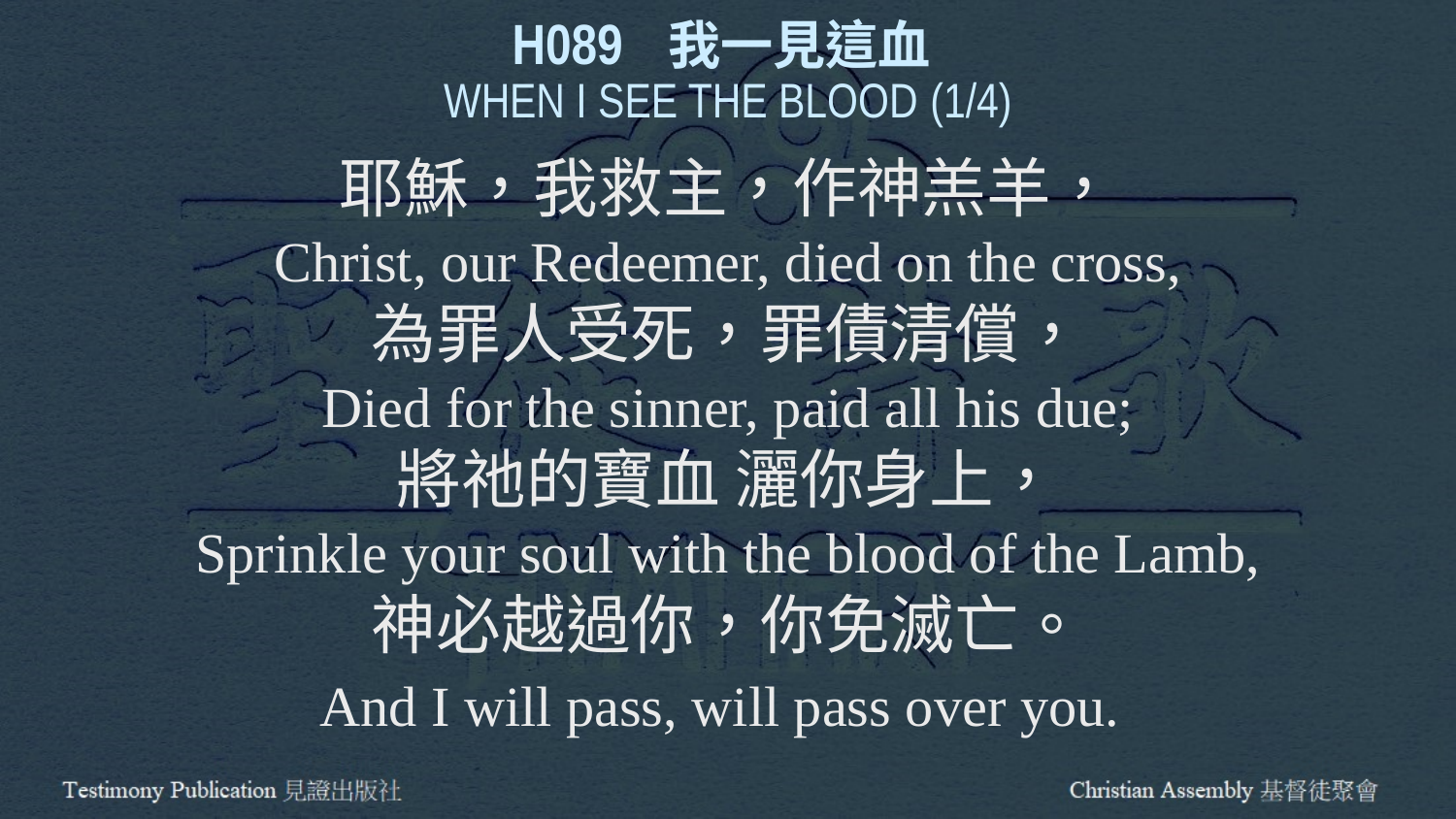

H089  我一見這血
WHEN I SEE THE BLOOD (1/4)
耶穌，我救主，作神羔羊，
Christ, our Redeemer, died on the cross,
為罪人受死，罪債清償，
Died for the sinner, paid all his due;
將祂的寶血 灑你身上，
Sprinkle your soul with the blood of the Lamb,
神必越過你，你免滅亡。
And I will pass, will pass over you.